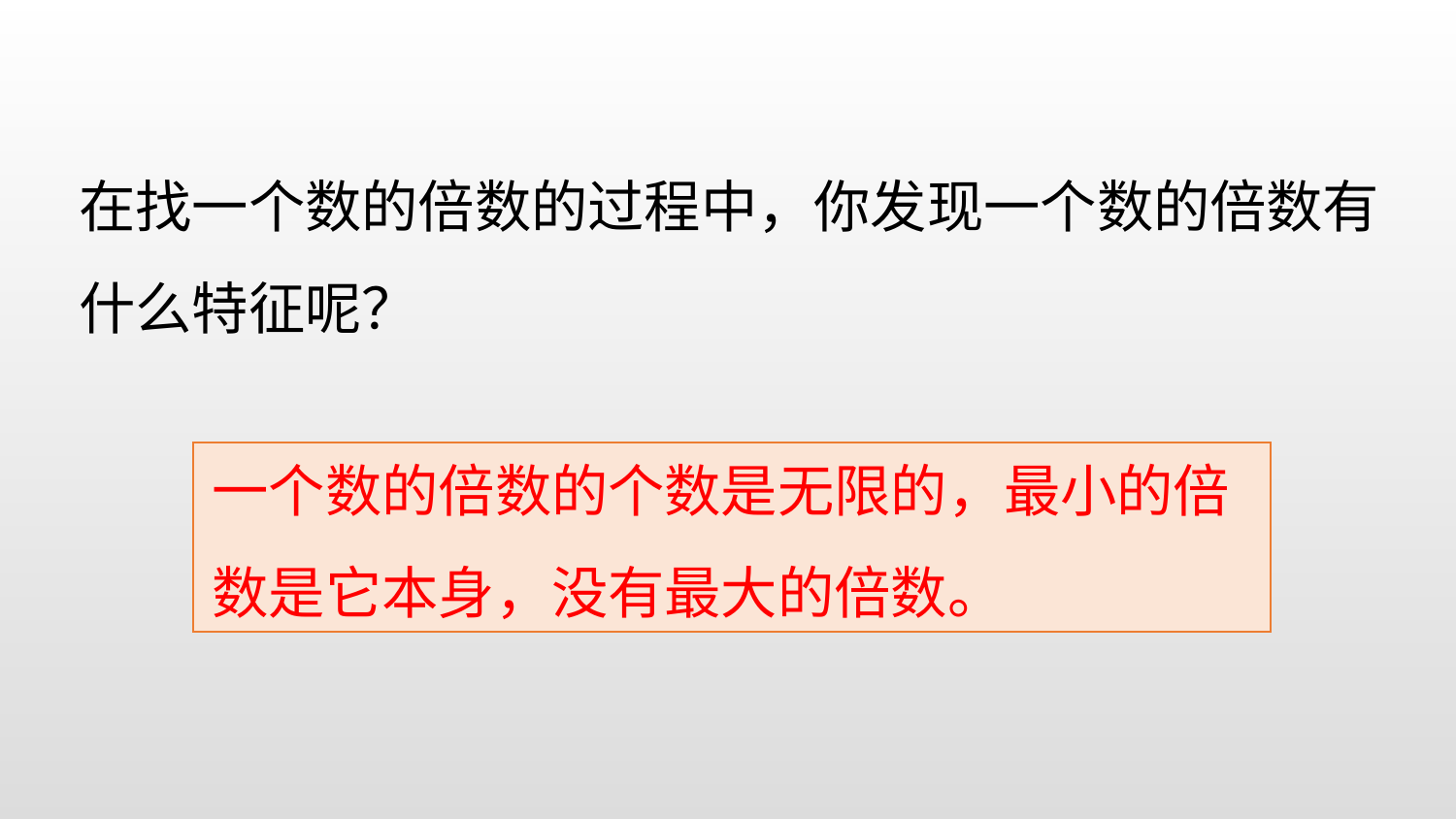

在找一个数的倍数的过程中，你发现一个数的倍数有什么特征呢？
一个数的倍数的个数是无限的，最小的倍数是它本身，没有最大的倍数。